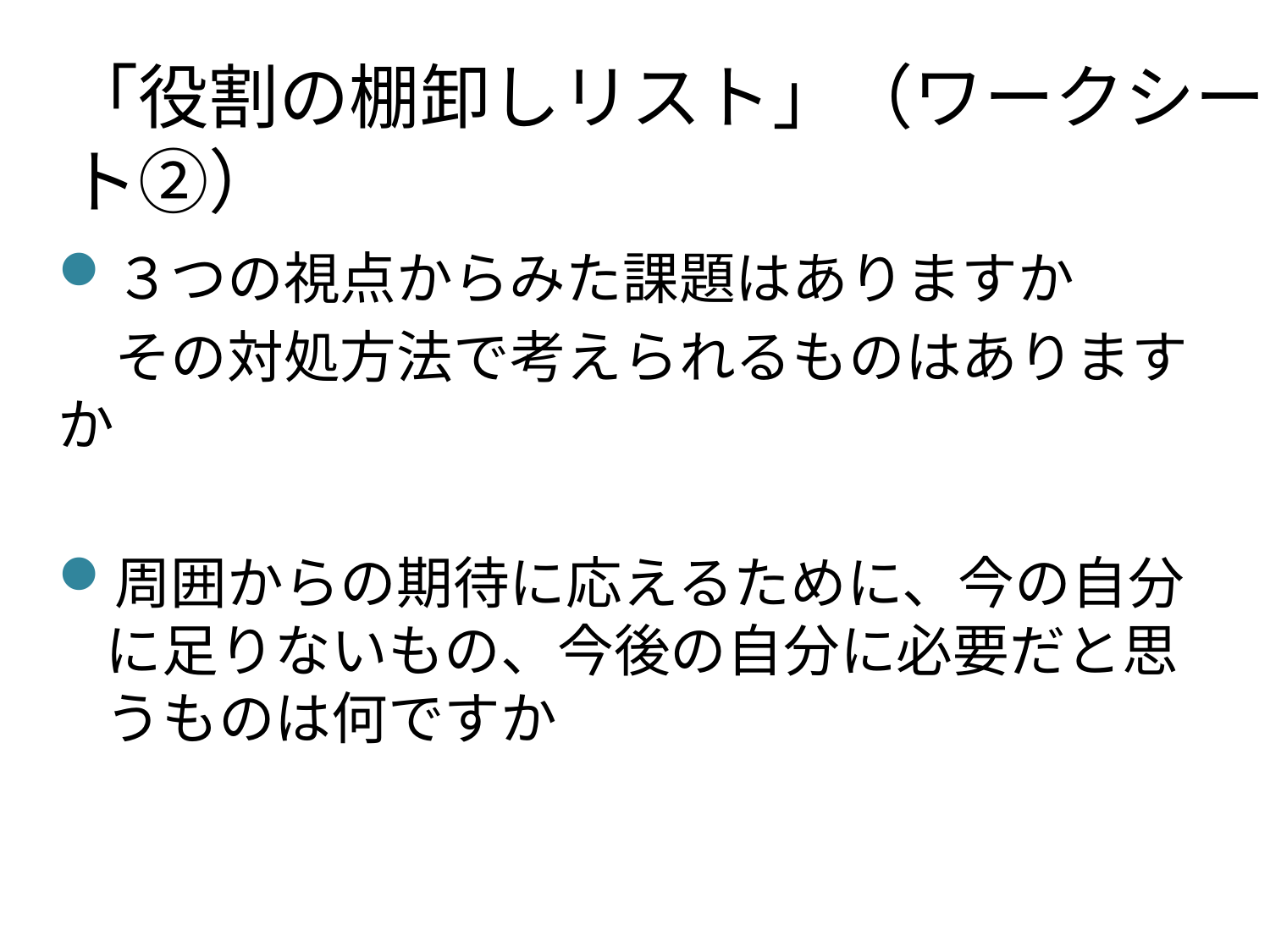

# 「役割の棚卸しリスト」（ワークシート②）
３つの視点からみた課題はありますか
　その対処方法で考えられるものはありますか

周囲からの期待に応えるために、今の自分に足りないもの、今後の自分に必要だと思うものは何ですか